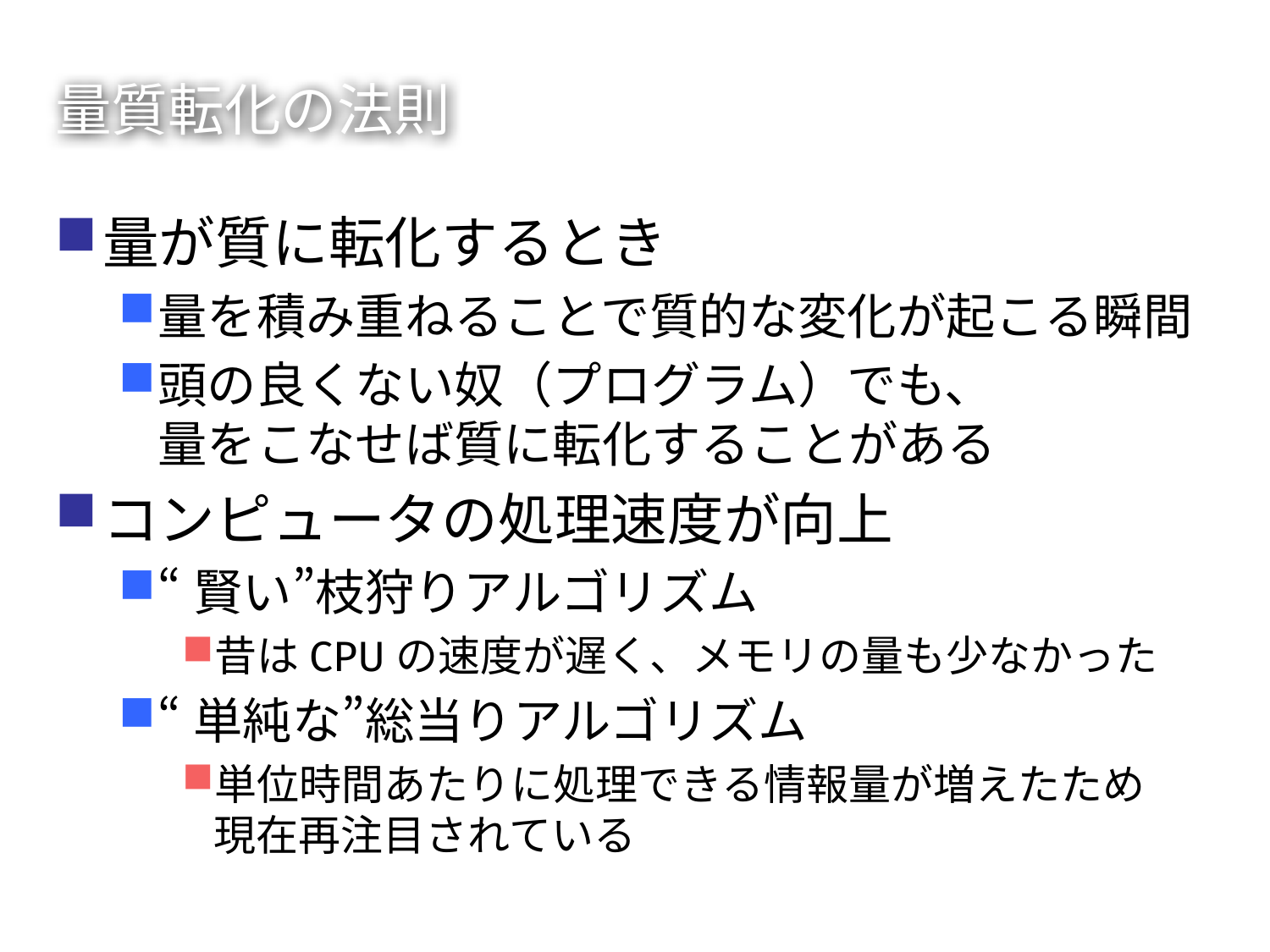

# 量質転化の法則
量が質に転化するとき
量を積み重ねることで質的な変化が起こる瞬間
頭の良くない奴（プログラム）でも、
量をこなせば質に転化することがある
コンピュータの処理速度が向上
“賢い”枝狩りアルゴリズム
昔はCPUの速度が遅く、メモリの量も少なかった
“単純な”総当りアルゴリズム
単位時間あたりに処理できる情報量が増えたため
現在再注目されている